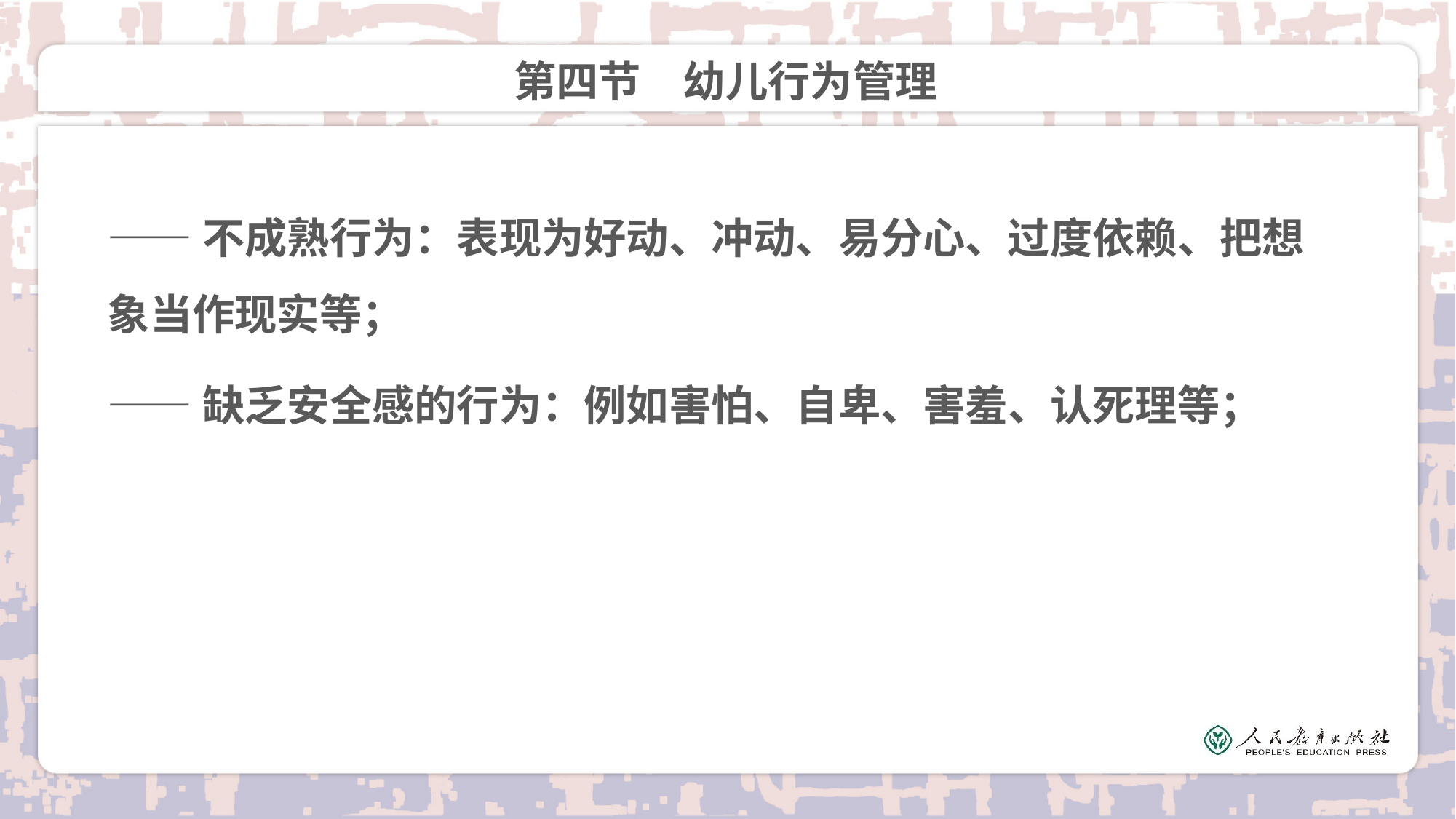

# 第四节　幼儿行为管理
——不成熟行为：表现为好动、冲动、易分心、过度依赖、把想象当作现实等；
——缺乏安全感的行为：例如害怕、自卑、害羞、认死理等；